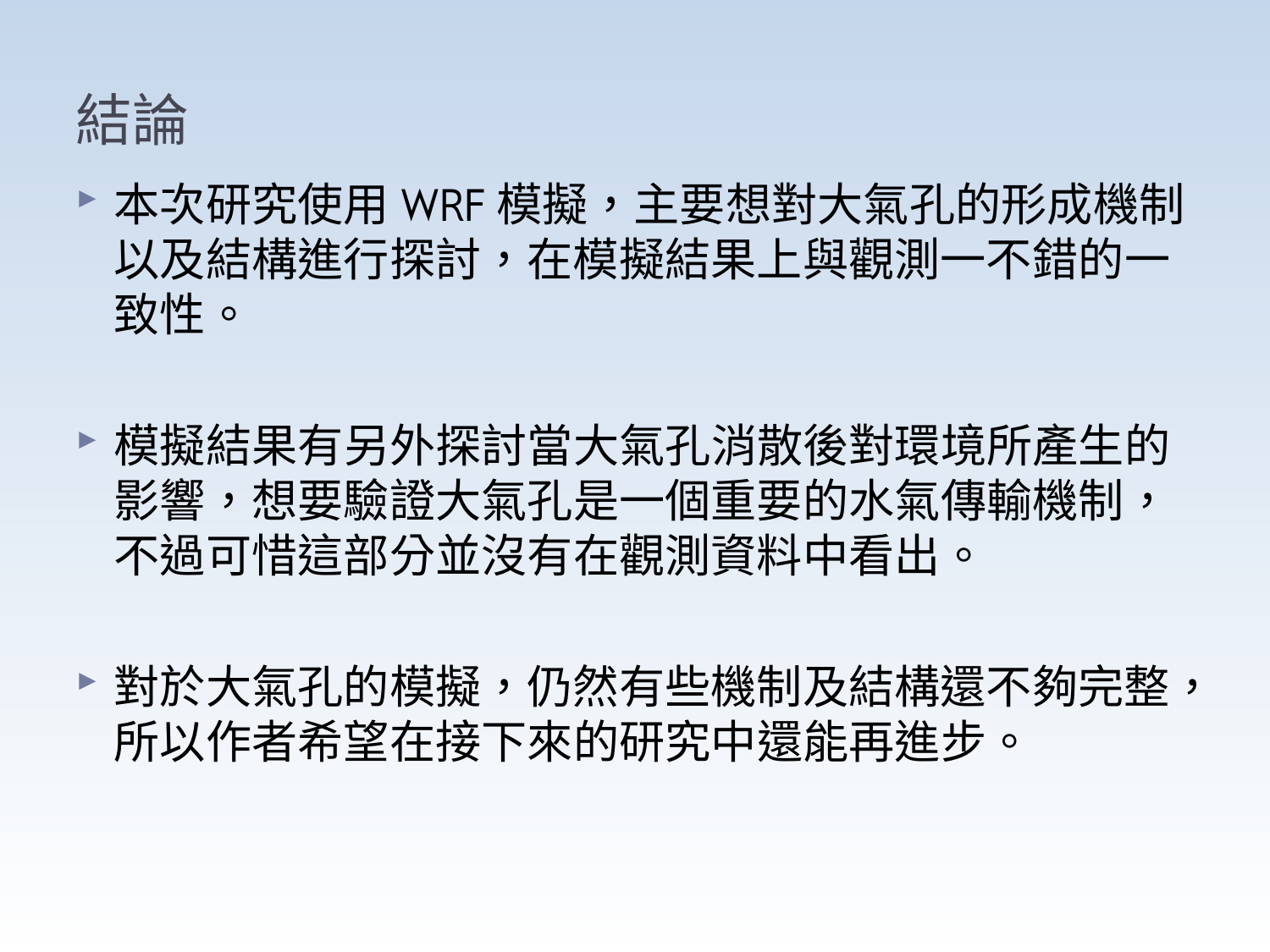

# 結論
本次研究使用WRF模擬，主要想對大氣孔的形成機制以及結構進行探討，在模擬結果上與觀測一不錯的一致性。

模擬結果有另外探討當大氣孔消散後對環境所產生的影響，想要驗證大氣孔是一個重要的水氣傳輸機制，不過可惜這部分並沒有在觀測資料中看出。

對於大氣孔的模擬，仍然有些機制及結構還不夠完整，所以作者希望在接下來的研究中還能再進步。